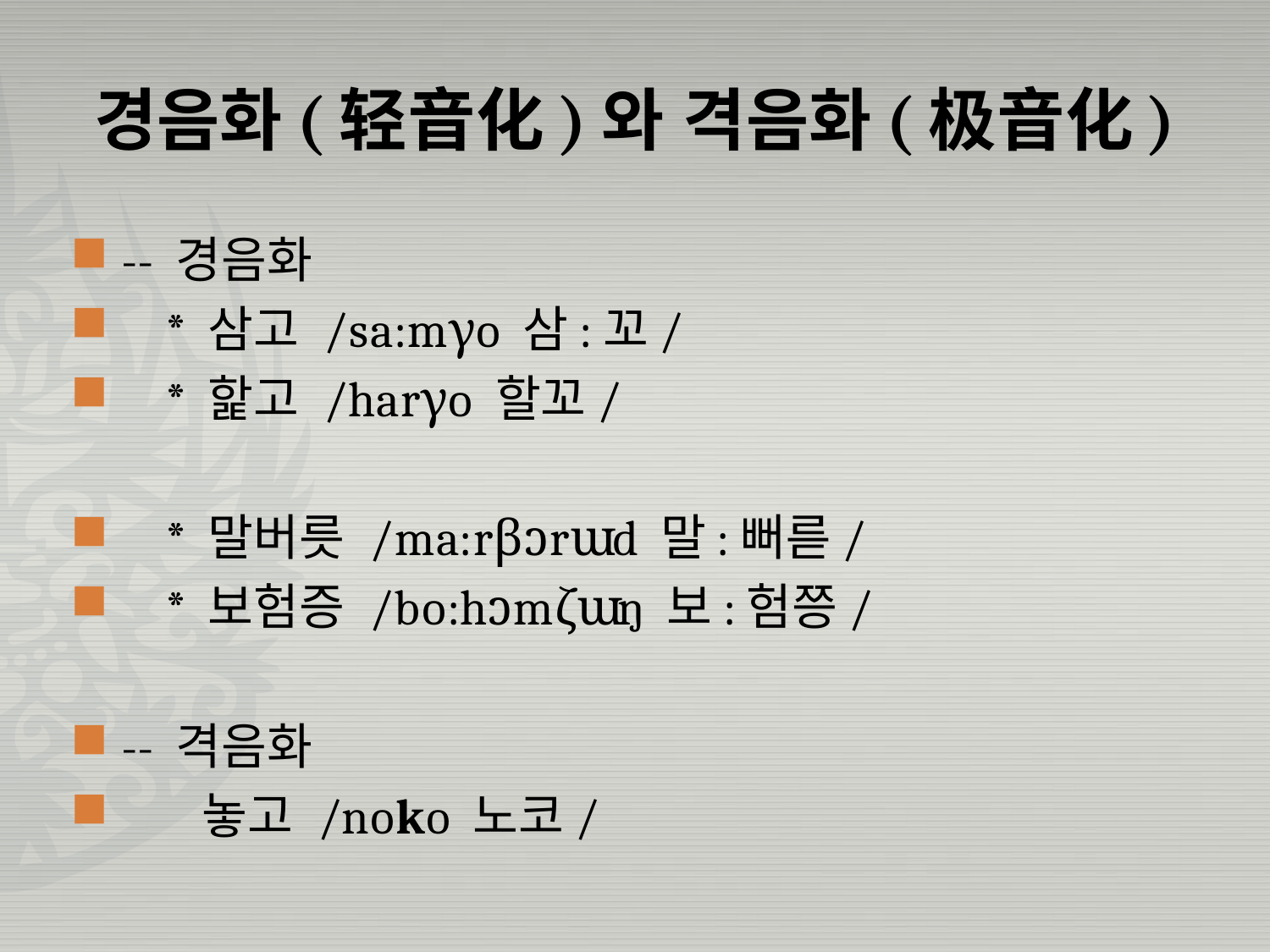

# 경음화(轻音化)와 격음화(极音化)
-- 경음화
    * 삼고 /sa:mγo 삼:꼬/
    * 핥고 /harγo 할꼬/

    * 말버릇 /ma:rβɔrɯd 말:뻐륻/
    * 보험증 /bo:hɔmζɯŋ 보:험쯩/

-- 격음화
     놓고 /noko 노코/